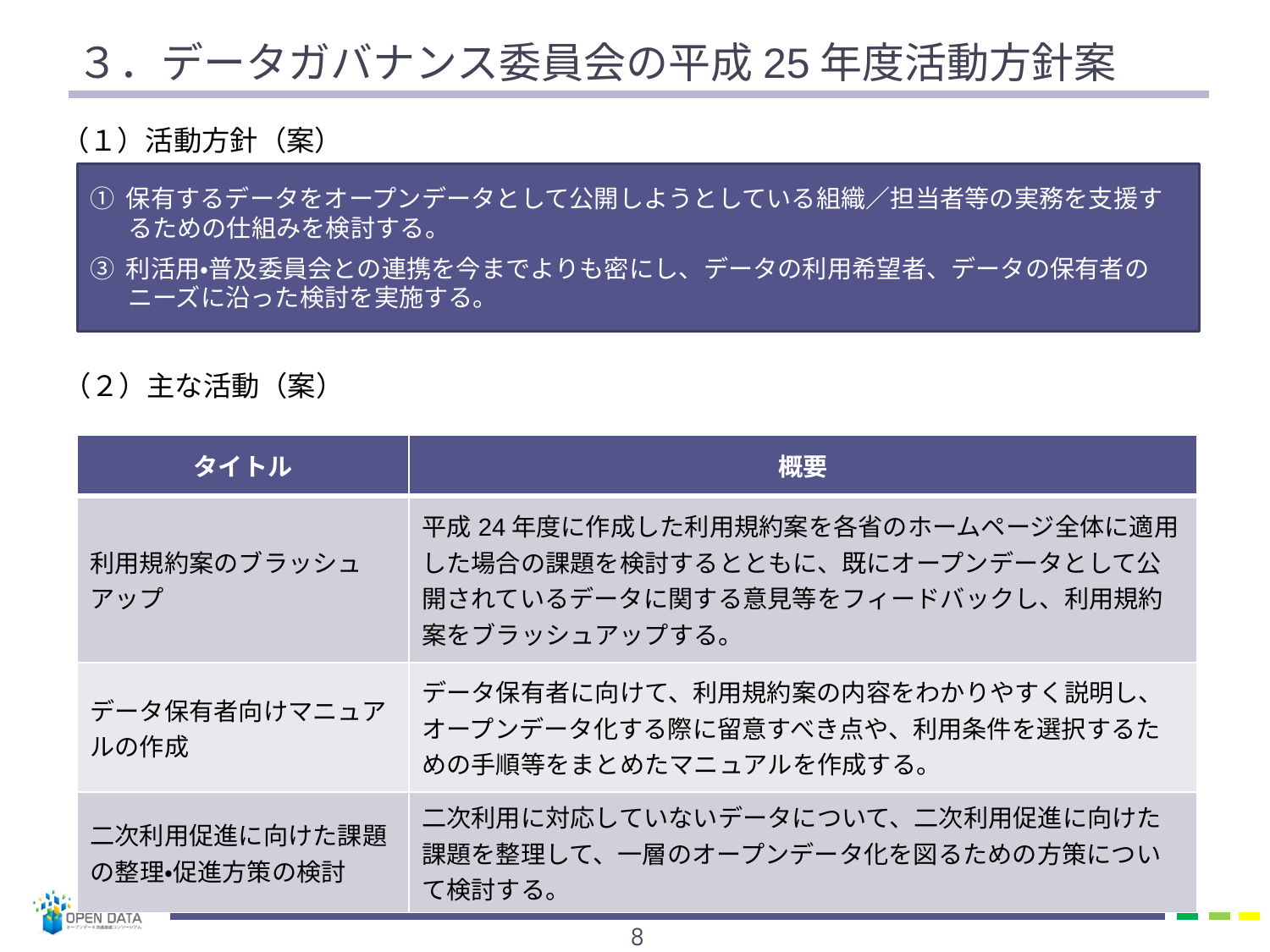

# ３．データガバナンス委員会の平成25年度活動方針案
（１）活動方針（案）
① 保有するデータをオープンデータとして公開しようとしている組織／担当者等の実務を支援するための仕組みを検討する。
③ 利活用・普及委員会との連携を今までよりも密にし、データの利用希望者、データの保有者のニーズに沿った検討を実施する。
（２）主な活動（案）
| タイトル | 概要 |
| --- | --- |
| 利用規約案のブラッシュアップ | 平成24年度に作成した利用規約案を各省のホームページ全体に適用した場合の課題を検討するとともに、既にオープンデータとして公開されているデータに関する意見等をフィードバックし、利用規約案をブラッシュアップする。 |
| データ保有者向けマニュアルの作成 | データ保有者に向けて、利用規約案の内容をわかりやすく説明し、オープンデータ化する際に留意すべき点や、利用条件を選択するための手順等をまとめたマニュアルを作成する。 |
| 二次利用促進に向けた課題の整理・促進方策の検討 | 二次利用に対応していないデータについて、二次利用促進に向けた課題を整理して、一層のオープンデータ化を図るための方策について検討する。 |
8